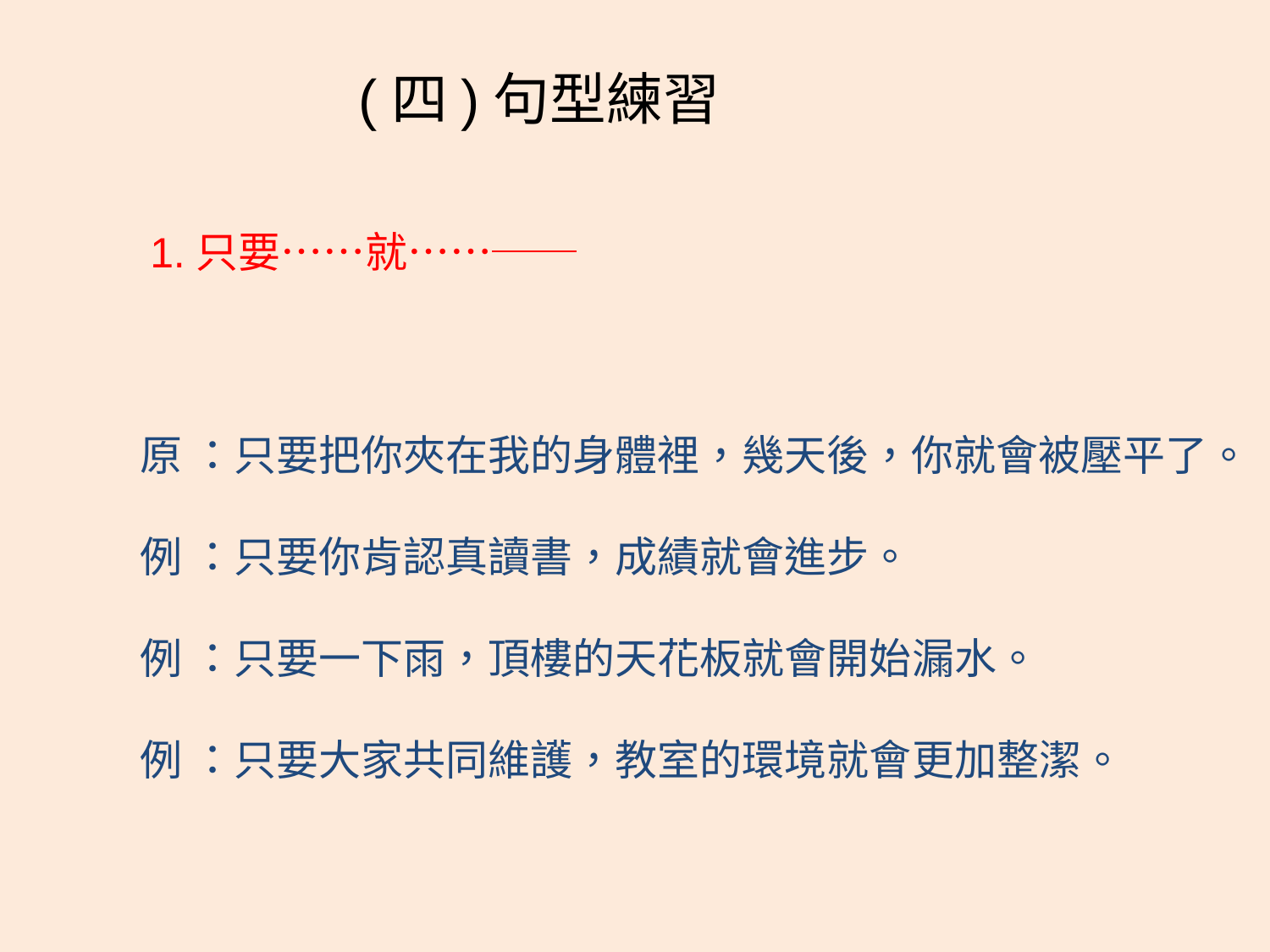

(四)句型練習
        1.只要……就……──

　　原 ：只要把你夾在我的身體裡，幾天後，你就會被壓平了。
　　例 ：只要你肯認真讀書，成績就會進步。
　　例 ：只要一下雨，頂樓的天花板就會開始漏水。
　　例 ：只要大家共同維護，教室的環境就會更加整潔。